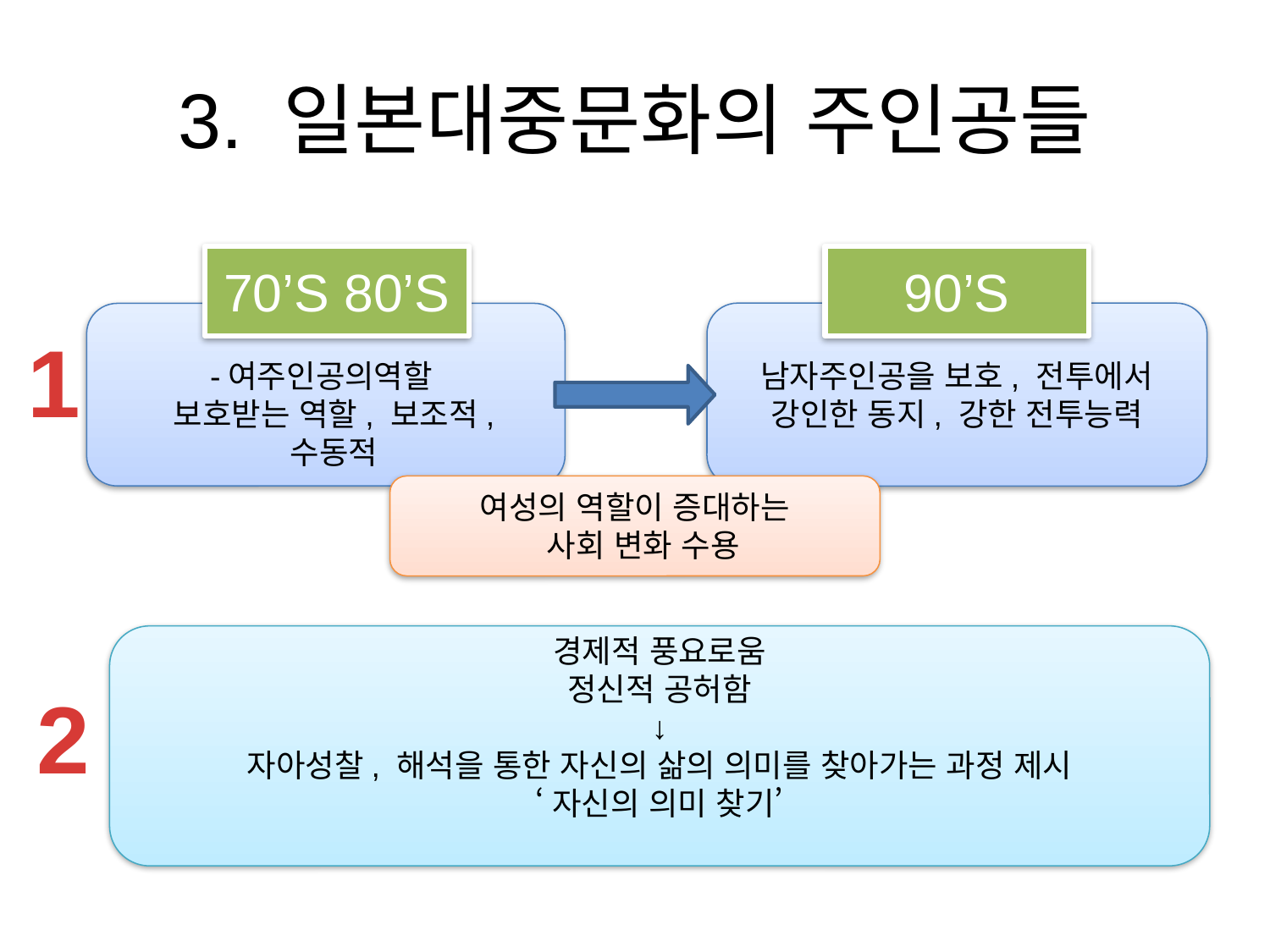

# 3. 일본대중문화의 주인공들
70’S 80’S
90’S
남자주인공을 보호, 전투에서 강인한 동지, 강한 전투능력

-여주인공의역할
 보호받는 역할, 보조적,
 수동적
1

여성의 역할이 증대하는
 사회 변화 수용
경제적 풍요로움
정신적 공허함
↓
자아성찰, 해석을 통한 자신의 삶의 의미를 찾아가는 과정 제시
‘자신의 의미 찾기’

2